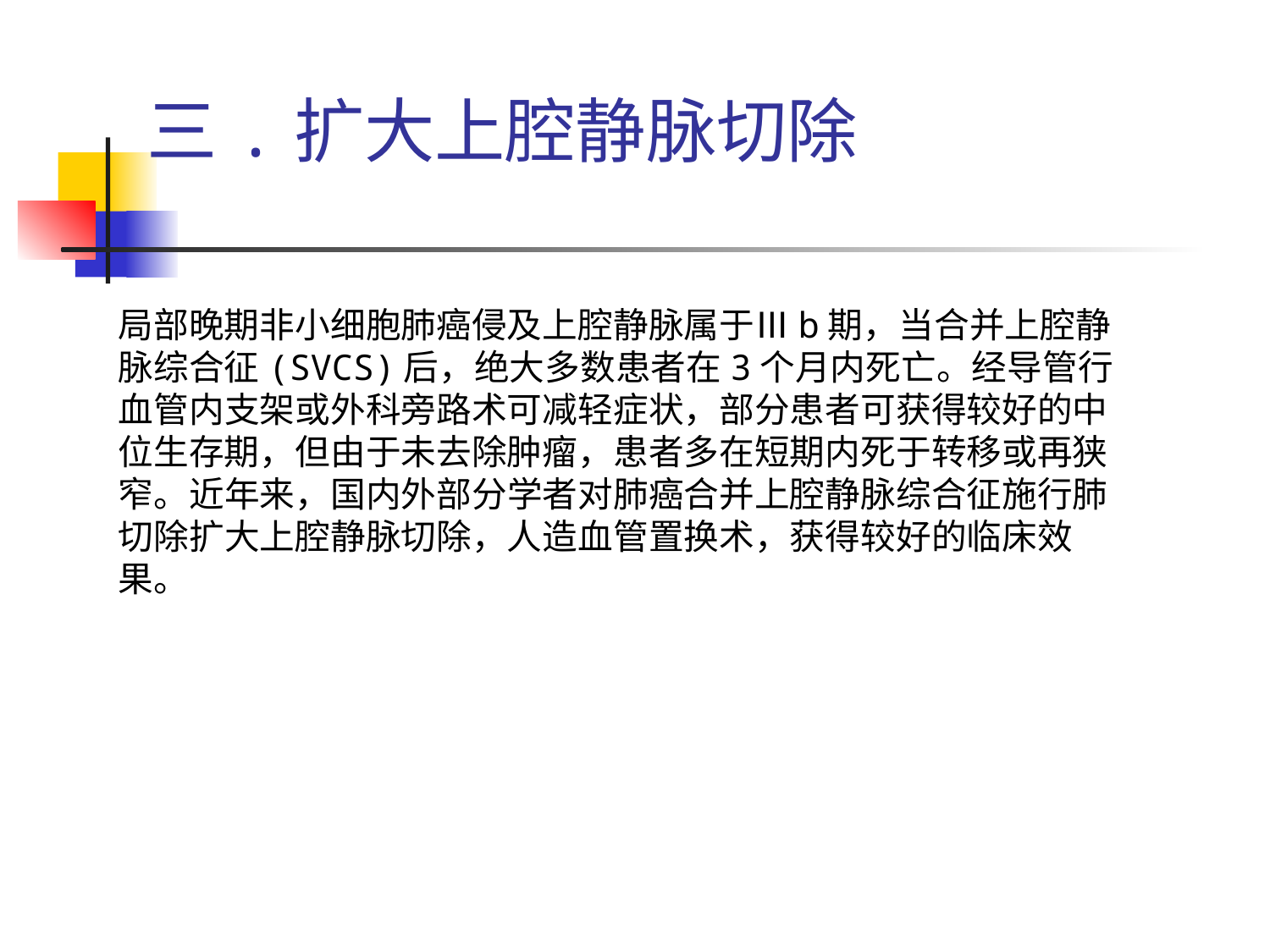

# 三.扩大上腔静脉切除
局部晚期非小细胞肺癌侵及上腔静脉属于Ⅲb期，当合并上腔静脉综合征(SVCS)后，绝大多数患者在3个月内死亡。经导管行血管内支架或外科旁路术可减轻症状，部分患者可获得较好的中位生存期，但由于未去除肿瘤，患者多在短期内死于转移或再狭窄。近年来，国内外部分学者对肺癌合并上腔静脉综合征施行肺切除扩大上腔静脉切除，人造血管置换术，获得较好的临床效果。